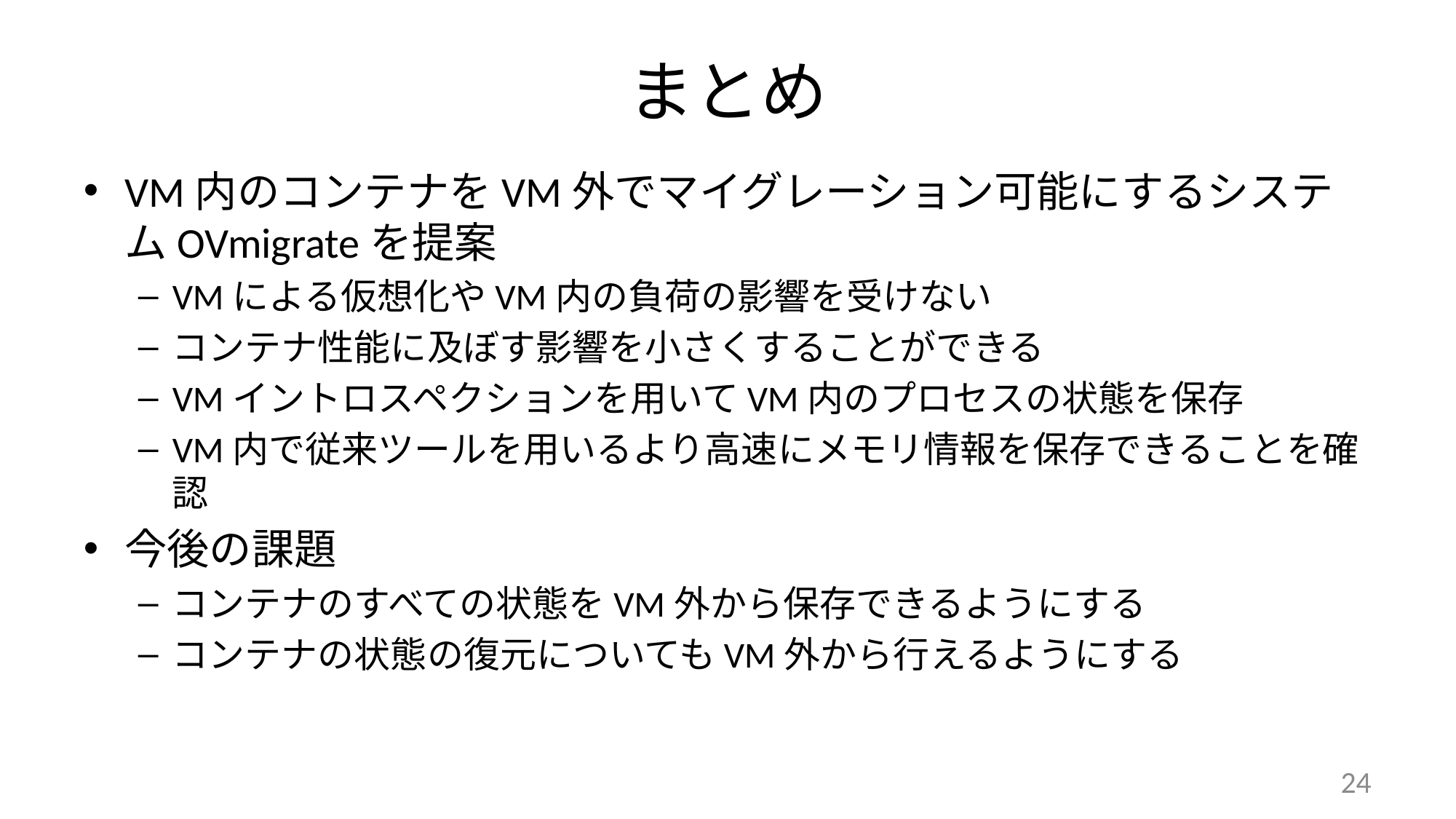

# まとめ
VM内のコンテナをVM外でマイグレーション可能にするシステムOVmigrateを提案
VMによる仮想化やVM内の負荷の影響を受けない
コンテナ性能に及ぼす影響を小さくすることができる
VMイントロスペクションを用いてVM内のプロセスの状態を保存
VM内で従来ツールを用いるより高速にメモリ情報を保存できることを確認
今後の課題
コンテナのすべての状態をVM外から保存できるようにする
コンテナの状態の復元についてもVM外から行えるようにする
24